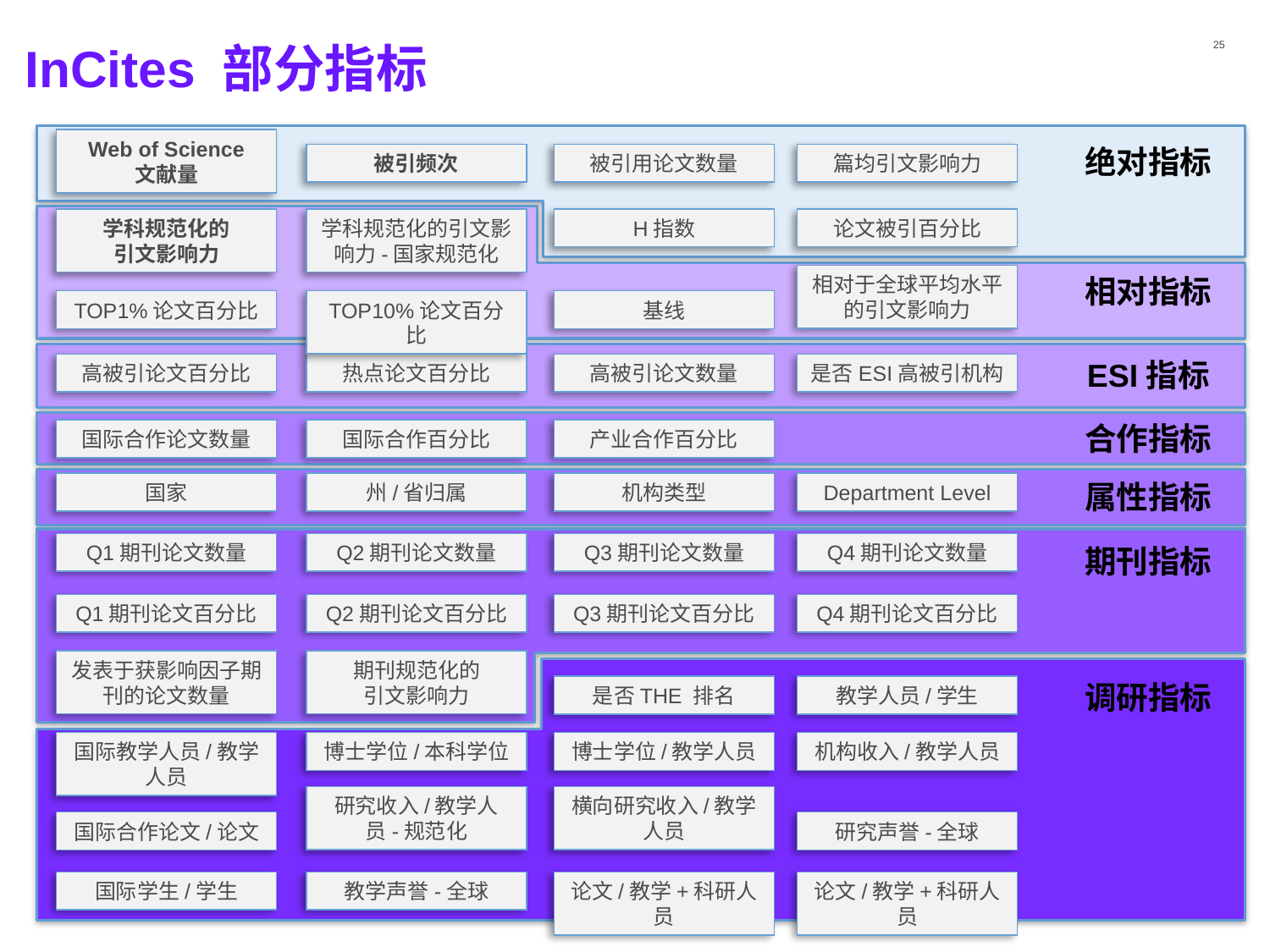

# InCites 部分指标

Web of Science
文献量
被引频次
被引用论文数量
篇均引文影响力
学科规范化的
引文影响力
学科规范化的引文影响力-国家规范化
H指数
论文被引百分比
相对于全球平均水平的引文影响力
TOP1%论文百分比
TOP10%论文百分比
基线
高被引论文百分比
热点论文百分比
高被引论文数量
是否ESI高被引机构
国际合作论文数量
国际合作百分比
产业合作百分比
国家
州/省归属
机构类型
Department Level
Q1期刊论文数量
Q2期刊论文数量
Q3期刊论文数量
Q4期刊论文数量
Q1期刊论文百分比
Q2期刊论文百分比
Q3期刊论文百分比
Q4期刊论文百分比
发表于获影响因子期刊的论文数量
期刊规范化的
引文影响力
是否THE 排名
教学人员/学生
国际教学人员/教学人员
博士学位/本科学位
博士学位/教学人员
机构收入/教学人员
研究收入/教学人员-规范化
横向研究收入/教学人员
国际合作论文/论文
研究声誉-全球
国际学生/学生
教学声誉-全球
论文/教学+科研人员
论文/教学+科研人员
绝对指标
相对指标
ESI指标
合作指标
属性指标
期刊指标
调研指标